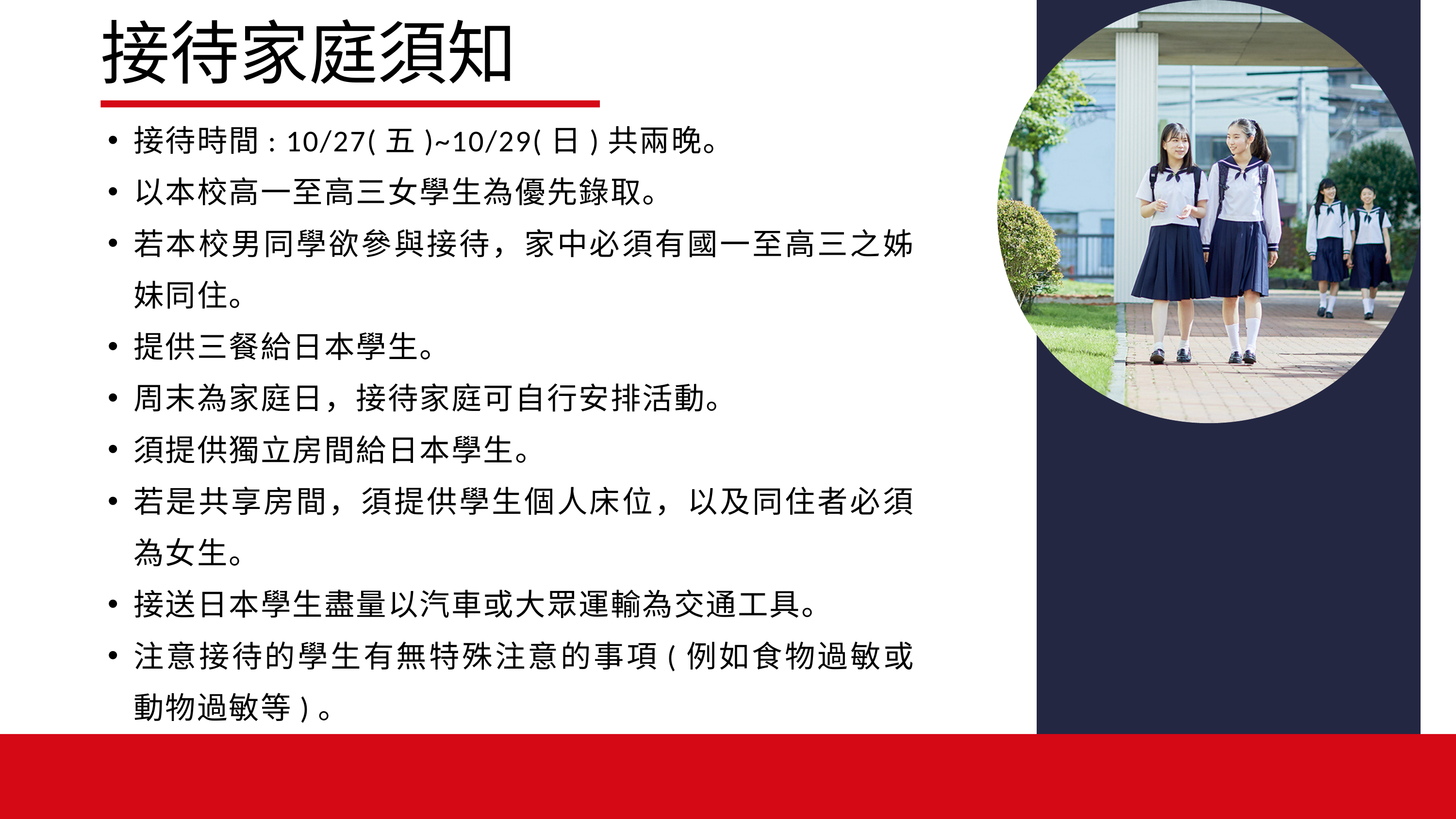

接待家庭須知

接待時間: 10/27(五)~10/29(日)共兩晚。
以本校高一至高三女學生為優先錄取。
若本校男同學欲參與接待，家中必須有國一至高三之姊妹同住。
提供三餐給日本學生。
周末為家庭日，接待家庭可自行安排活動。
須提供獨立房間給日本學生。
若是共享房間，須提供學生個人床位，以及同住者必須為女生。
接送日本學生盡量以汽車或大眾運輸為交通工具。
注意接待的學生有無特殊注意的事項(例如食物過敏或動物過敏等)。